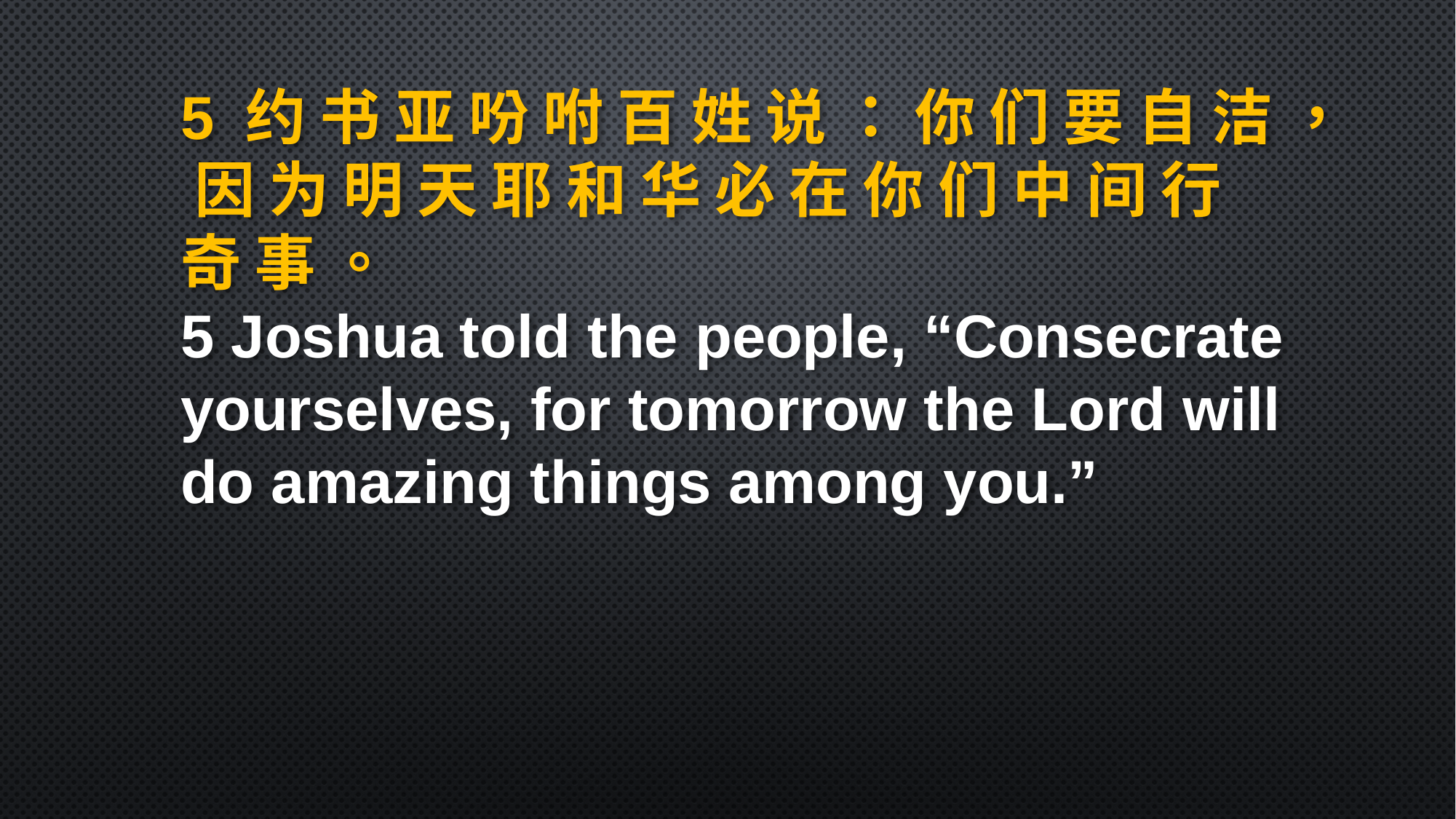

5 约 书 亚 吩 咐 百 姓 说 ： 你 们 要 自 洁 ， 因 为 明 天 耶 和 华 必 在 你 们 中 间 行 奇 事 。
5 Joshua told the people, “Consecrate yourselves, for tomorrow the Lord will do amazing things among you.”